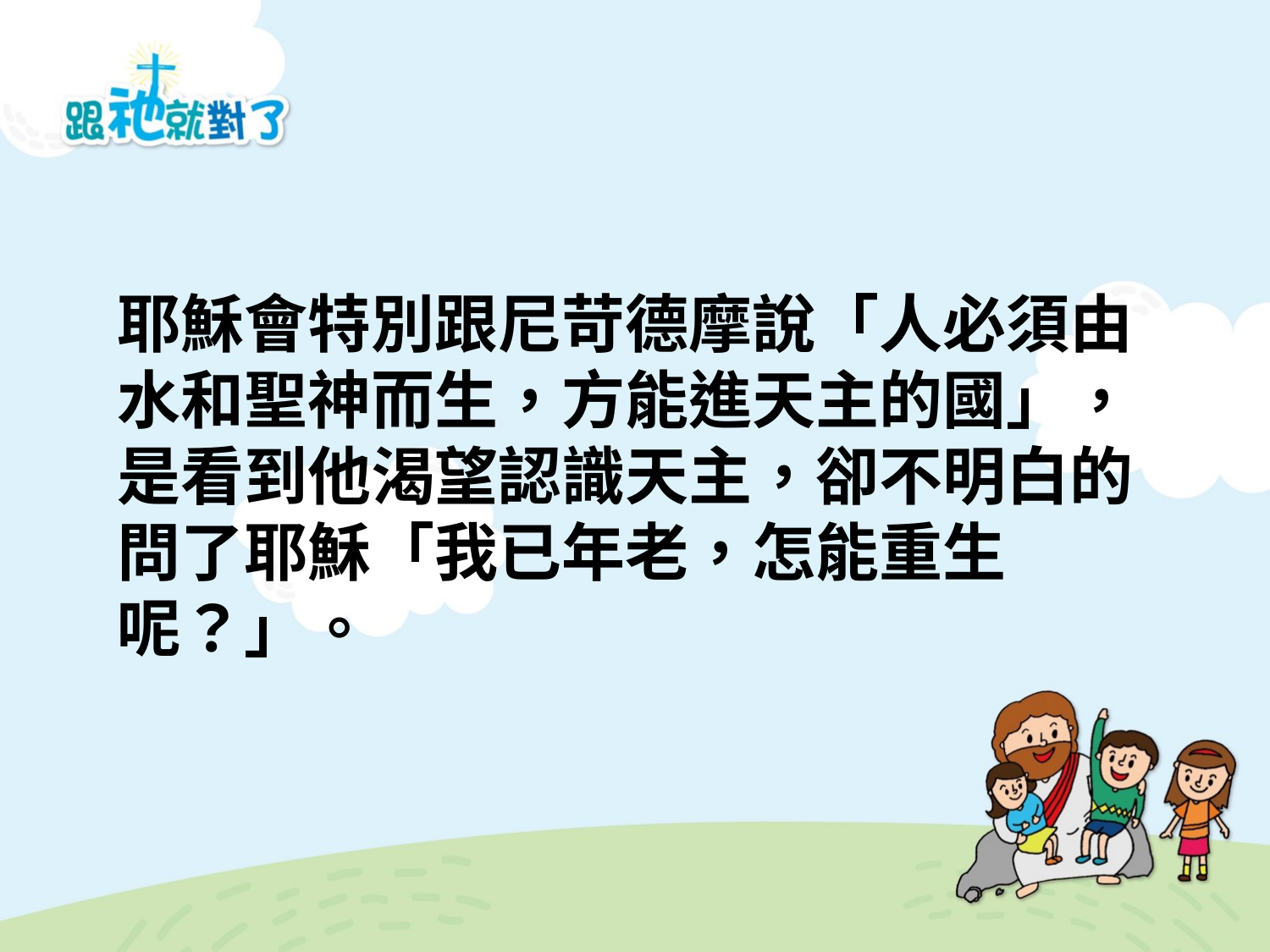

耶穌會特別跟尼苛德摩說「人必須由水和聖神而生，方能進天主的國」，是看到他渴望認識天主，卻不明白的問了耶穌「我已年老，怎能重生呢？」。